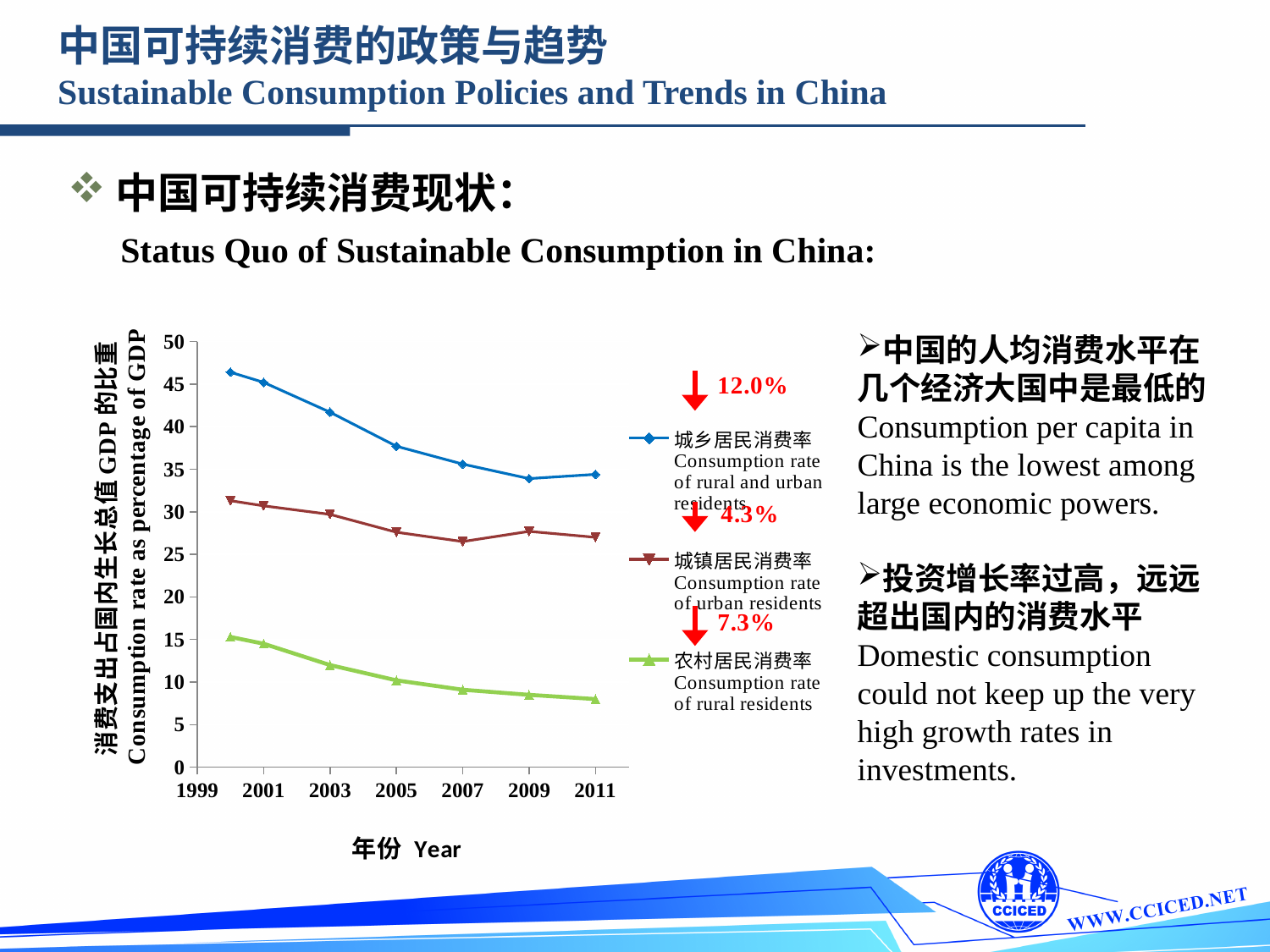

中国可持续消费的政策与趋势
Sustainable Consumption Policies and Trends in China
中国可持续消费现状：
     Status Quo of Sustainable Consumption in China:

### Chart

| Category | 城乡居民消费率Consumption rate of rural and urban residents | 城镇居民消费率 Consumption rate of urban residents | 农村居民消费率 Consumption rate of rural residents |
|---|---|---|---|
中国的人均消费水平在几个经济大国中是最低的
Consumption per capita in China is the lowest among large economic powers.

投资增长率过高，远远超出国内的消费水平
Domestic consumption could not keep up the very high growth rates in investments.